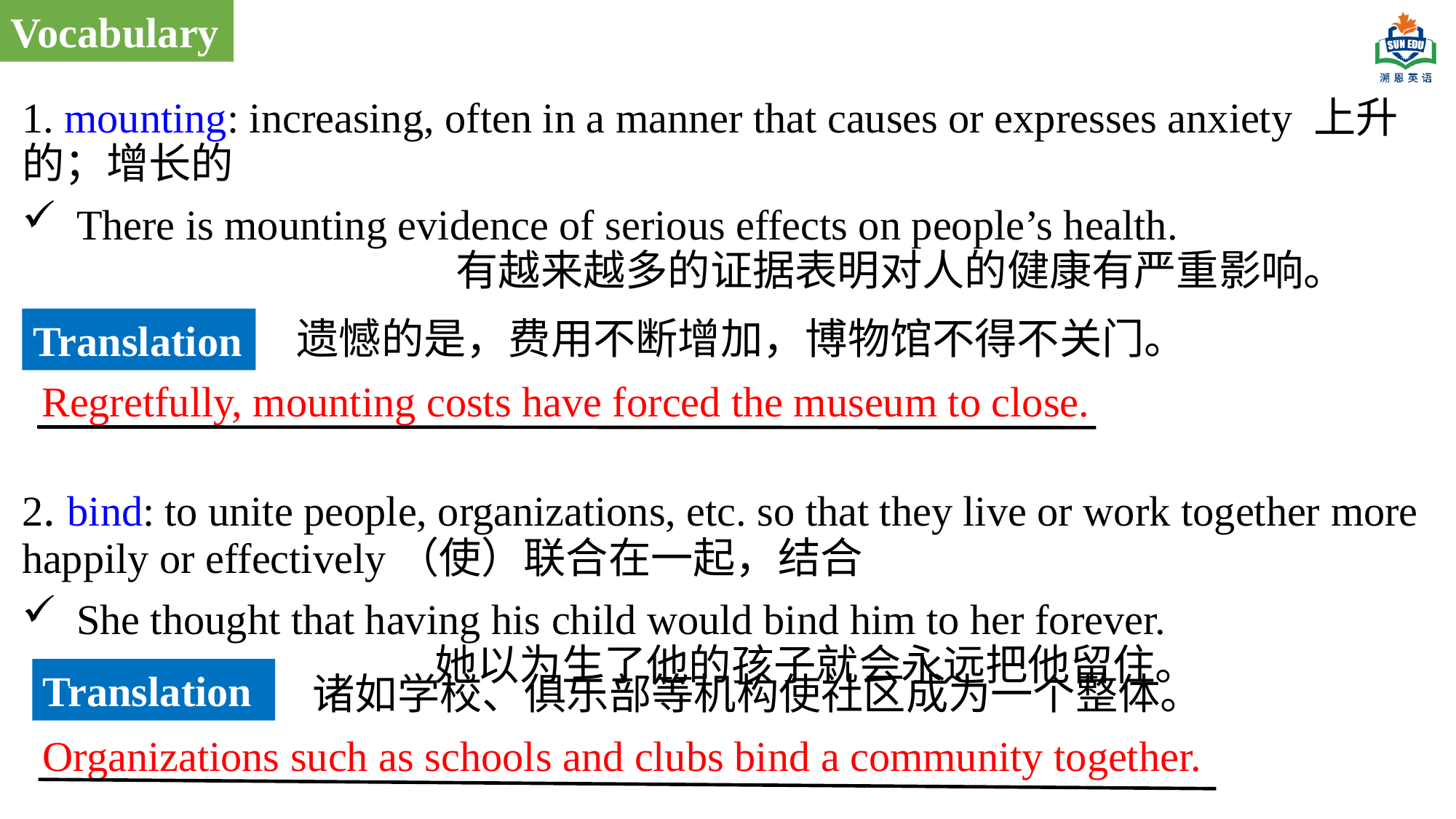

Vocabulary
1. mounting: increasing, often in a manner that causes or expresses anxiety 上升的；增长的
There is mounting evidence of serious effects on people’s health.                                                           有越来越多的证据表明对人的健康有严重影响。

2. bind: to unite people, organizations, etc. so that they live or work together more happily or effectively（使）联合在一起，结合
She thought that having his child would bind him to her forever.                                                          她以为生了他的孩子就会永远把他留住。
遗憾的是，费用不断增加，博物馆不得不关门。
Translation
Regretfully, mounting costs have forced the museum to close.
Translation
诸如学校、俱乐部等机构使社区成为一个整体。
Organizations such as schools and clubs bind a community together.